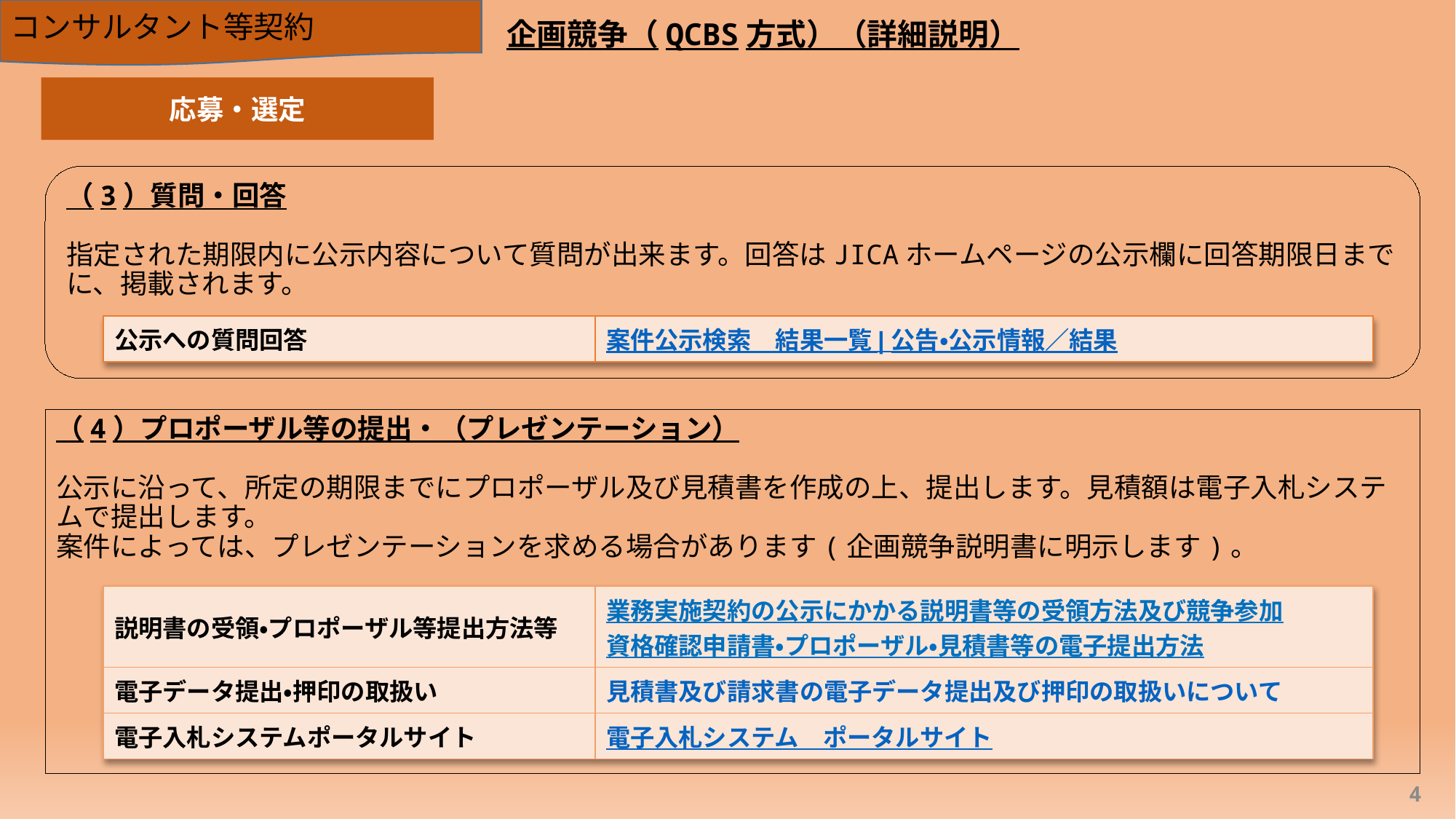

コンサルタント等契約
企画競争（QCBS方式）（詳細説明）
応募・選定
（3）質問・回答
指定された期限内に公示内容について質問が出来ます。回答はJICAホームページの公示欄に回答期限日までに、掲載されます。

| 公示への質問回答 | 案件公示検索　結果一覧 | 公告・公示情報／結果 |
| --- | --- |
# （4）プロポーザル等の提出・（プレゼンテーション） 公示に沿って、所定の期限までにプロポーザル及び見積書を作成の上、提出します。見積額は電子入札システムで提出します。 案件によっては、プレゼンテーションを求める場合があります(企画競争説明書に明示します)。
| 説明書の受領・プロポーザル等提出方法等 | 業務実施契約の公示にかかる説明書等の受領方法及び競争参加資格確認申請書・プロポーザル・見積書等の電子提出方法 |
| --- | --- |
| 電子データ提出・押印の取扱い | 見積書及び請求書の電子データ提出及び押印の取扱いについて |
| 電子入札システムポータルサイト | 電子入札システム　ポータルサイト |
4